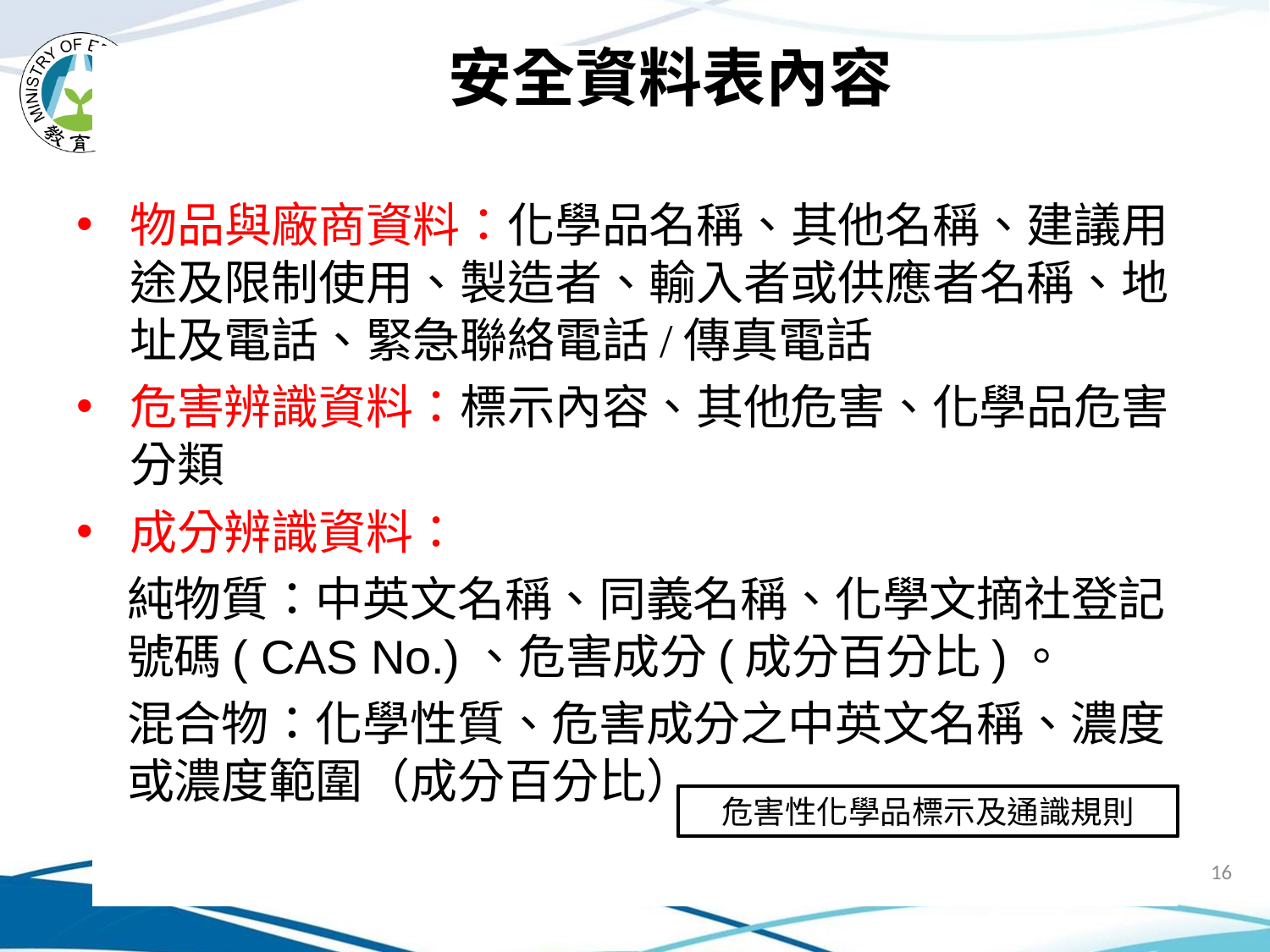

# 安全資料表內容

物品與廠商資料：化學品名稱、其他名稱、建議用途及限制使用、製造者、輸入者或供應者名稱、地址及電話、緊急聯絡電話/傳真電話
危害辨識資料：標示內容、其他危害、化學品危害分類
成分辨識資料：
純物質：中英文名稱、同義名稱、化學文摘社登記號碼( CAS No.)、危害成分(成分百分比)。
混合物：化學性質、危害成分之中英文名稱、濃度或濃度範圍（成分百分比）

危害性化學品標示及通識規則

16